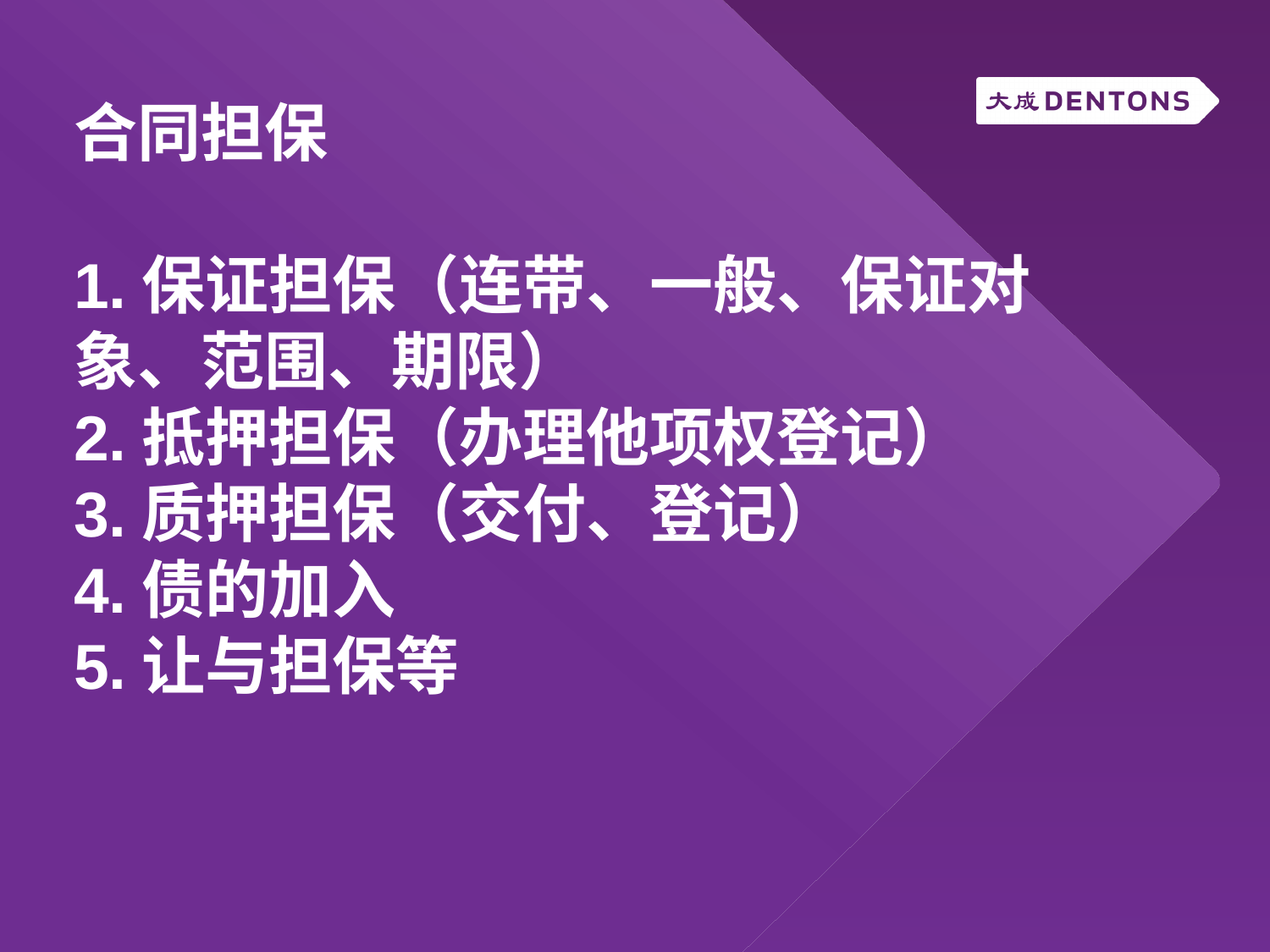

# 合同担保 1.保证担保（连带、一般、保证对象、范围、期限） 2.抵押担保（办理他项权登记） 3.质押担保（交付、登记） 4.债的加入 5.让与担保等